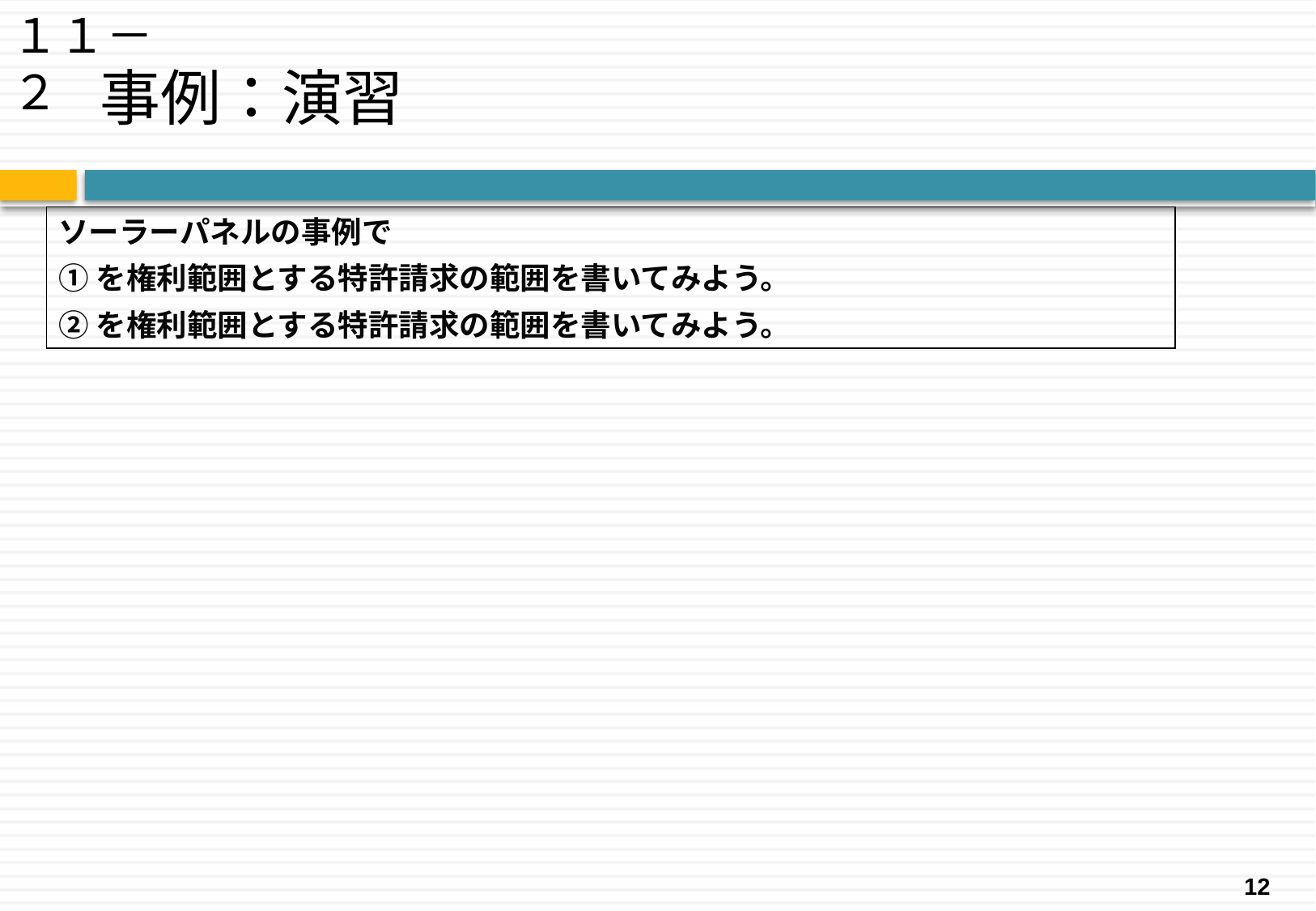

１１－２
# 事例：演習
ソーラーパネルの事例で
①を権利範囲とする特許請求の範囲を書いてみよう。
②を権利範囲とする特許請求の範囲を書いてみよう。
12